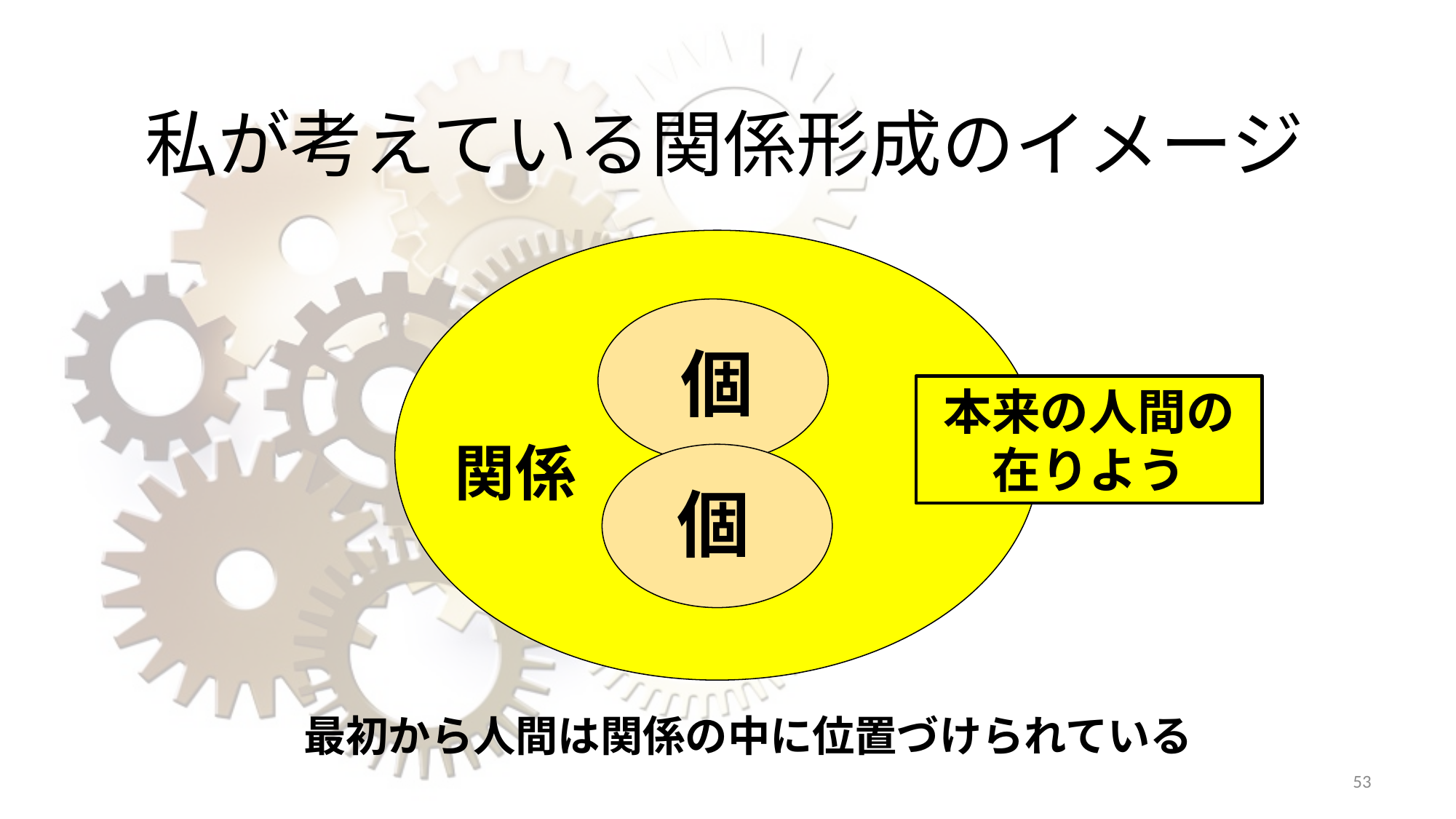

私が考えている関係形成のイメージ

個

個
本来の人間の在りよう
関係
最初から人間は関係の中に位置づけられている
53